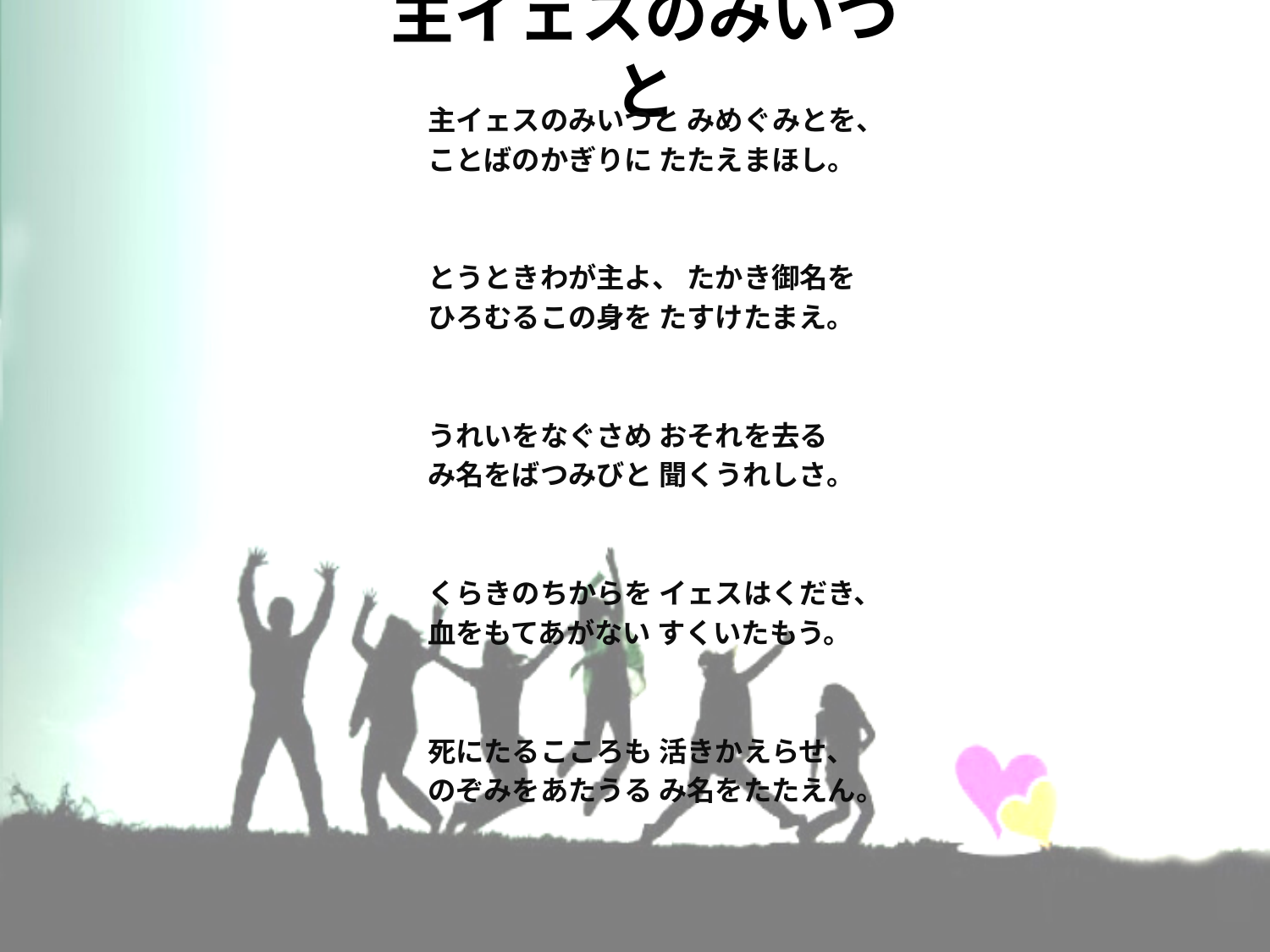

# 主イェスのみいつと
主イェスのみいつと みめぐみとを、
ことばのかぎりに たたえまほし。

とうときわが主よ、 たかき御名を
ひろむるこの身を たすけたまえ。

うれいをなぐさめ おそれを去る
み名をばつみびと 聞くうれしさ。

くらきのちからを イェスはくだき、
血をもてあがない すくいたもう。

死にたるこころも 活きかえらせ、
のぞみをあたうる み名をたたえん。